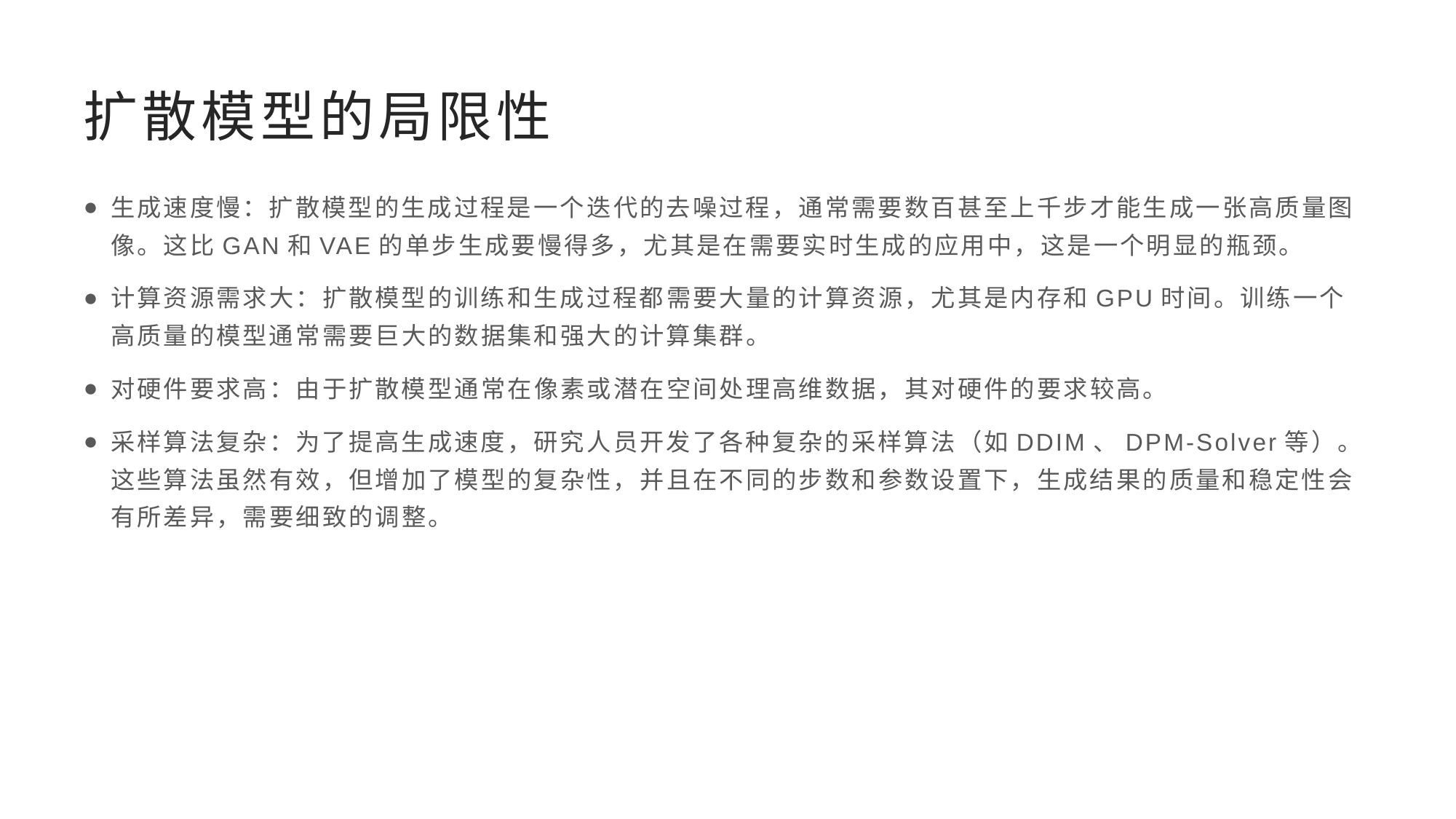

# 扩散模型的局限性
生成速度慢：扩散模型的生成过程是一个迭代的去噪过程，通常需要数百甚至上千步才能生成一张高质量图像。这比GAN和VAE的单步生成要慢得多，尤其是在需要实时生成的应用中，这是一个明显的瓶颈。
计算资源需求大：扩散模型的训练和生成过程都需要大量的计算资源，尤其是内存和GPU时间。训练一个高质量的模型通常需要巨大的数据集和强大的计算集群。
对硬件要求高：由于扩散模型通常在像素或潜在空间处理高维数据，其对硬件的要求较高。
采样算法复杂：为了提高生成速度，研究人员开发了各种复杂的采样算法（如DDIM、DPM-Solver等）。这些算法虽然有效，但增加了模型的复杂性，并且在不同的步数和参数设置下，生成结果的质量和稳定性会有所差异，需要细致的调整。